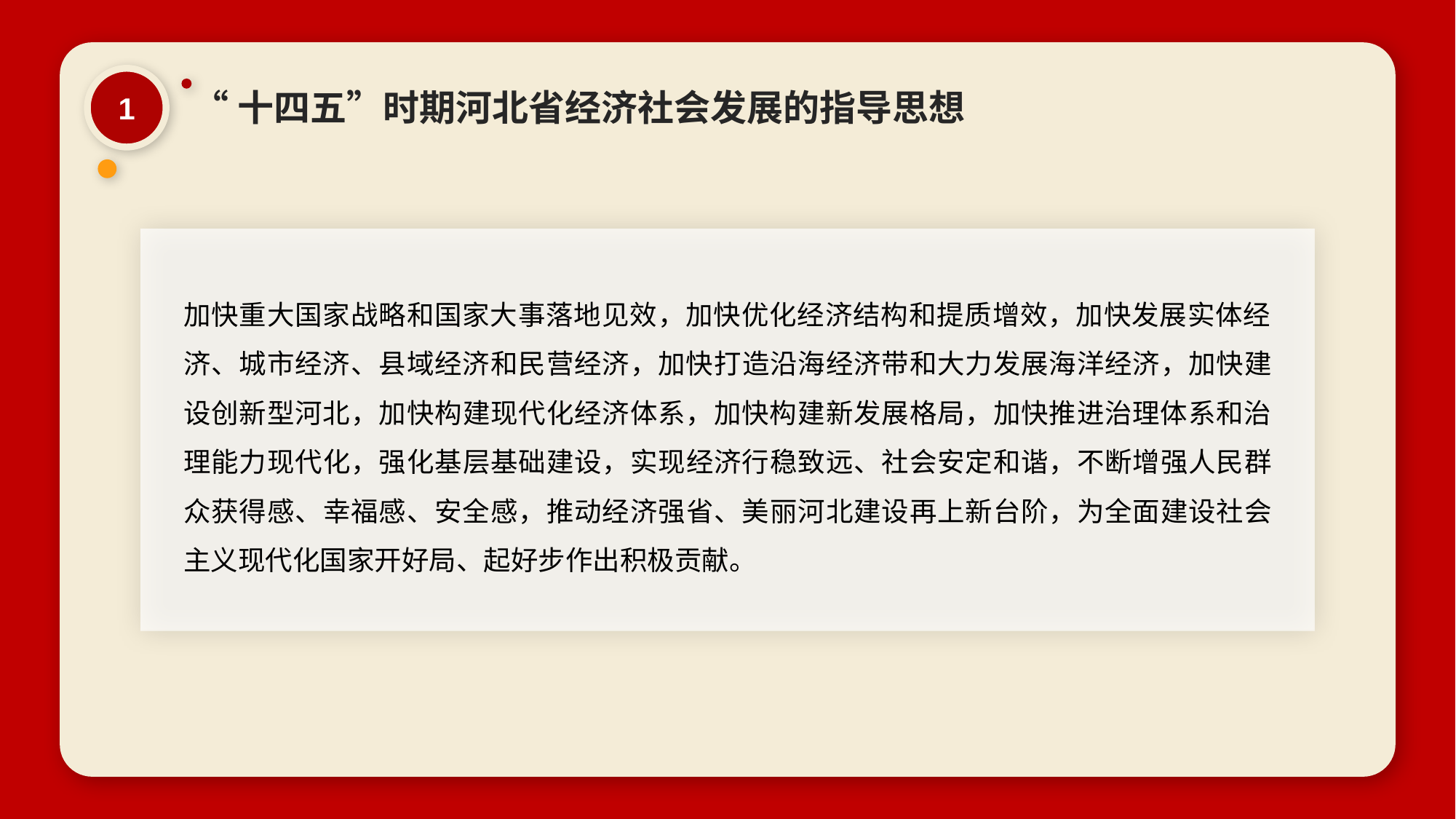

1
“十四五”时期河北省经济社会发展的指导思想

加快重大国家战略和国家大事落地见效，加快优化经济结构和提质增效，加快发展实体经济、城市经济、县域经济和民营经济，加快打造沿海经济带和大力发展海洋经济，加快建设创新型河北，加快构建现代化经济体系，加快构建新发展格局，加快推进治理体系和治理能力现代化，强化基层基础建设，实现经济行稳致远、社会安定和谐，不断增强人民群众获得感、幸福感、安全感，推动经济强省、美丽河北建设再上新台阶，为全面建设社会主义现代化国家开好局、起好步作出积极贡献。